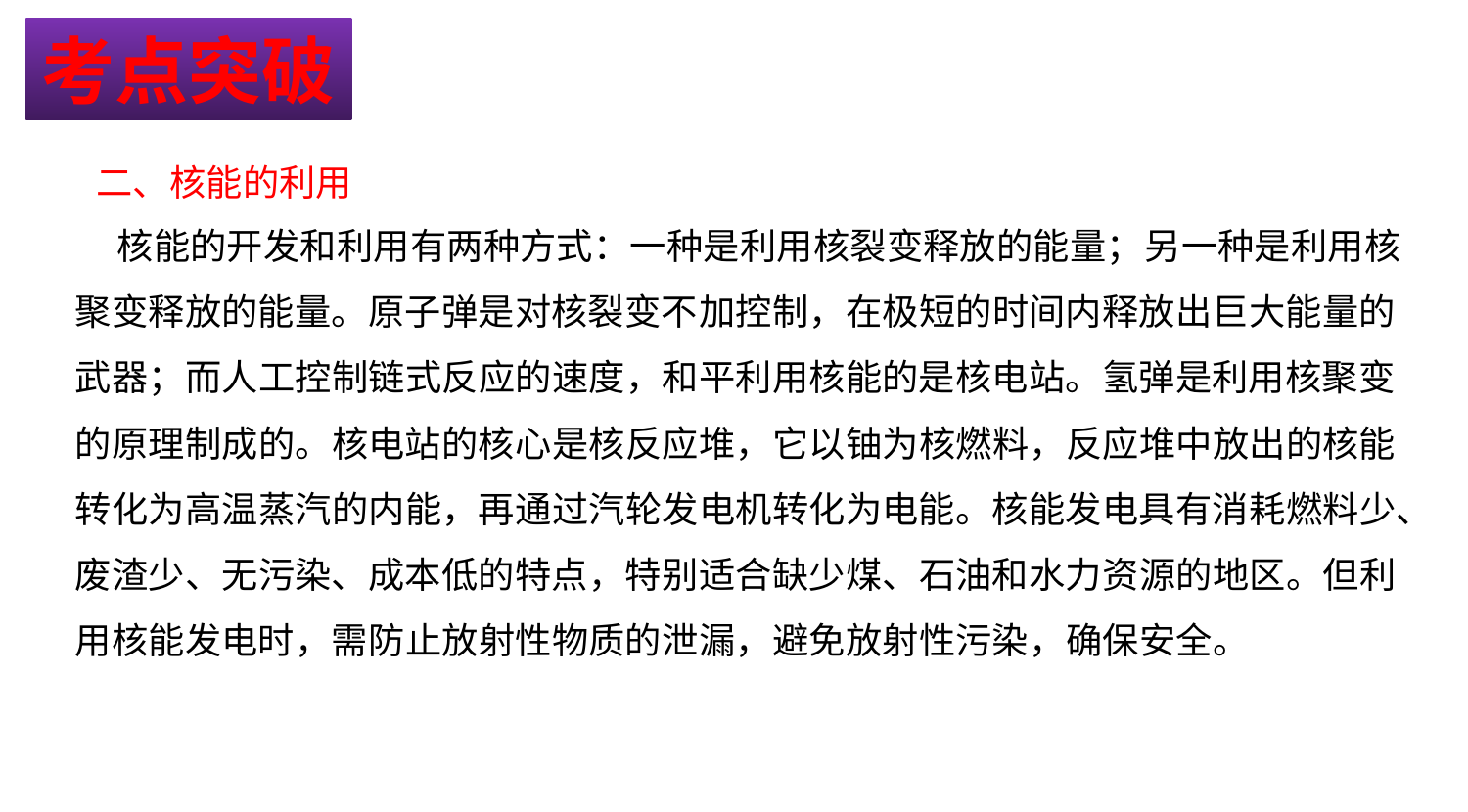

考点突破

二、核能的利用
    核能的开发和利用有两种方式：一种是利用核裂变释放的能量；另一种是利用核聚变释放的能量。原子弹是对核裂变不加控制，在极短的时间内释放出巨大能量的武器；而人工控制链式反应的速度，和平利用核能的是核电站。氢弹是利用核聚变的原理制成的。核电站的核心是核反应堆，它以铀为核燃料，反应堆中放出的核能转化为高温蒸汽的内能，再通过汽轮发电机转化为电能。核能发电具有消耗燃料少、废渣少、无污染、成本低的特点，特别适合缺少煤、石油和水力资源的地区。但利用核能发电时，需防止放射性物质的泄漏，避免放射性污染，确保安全。